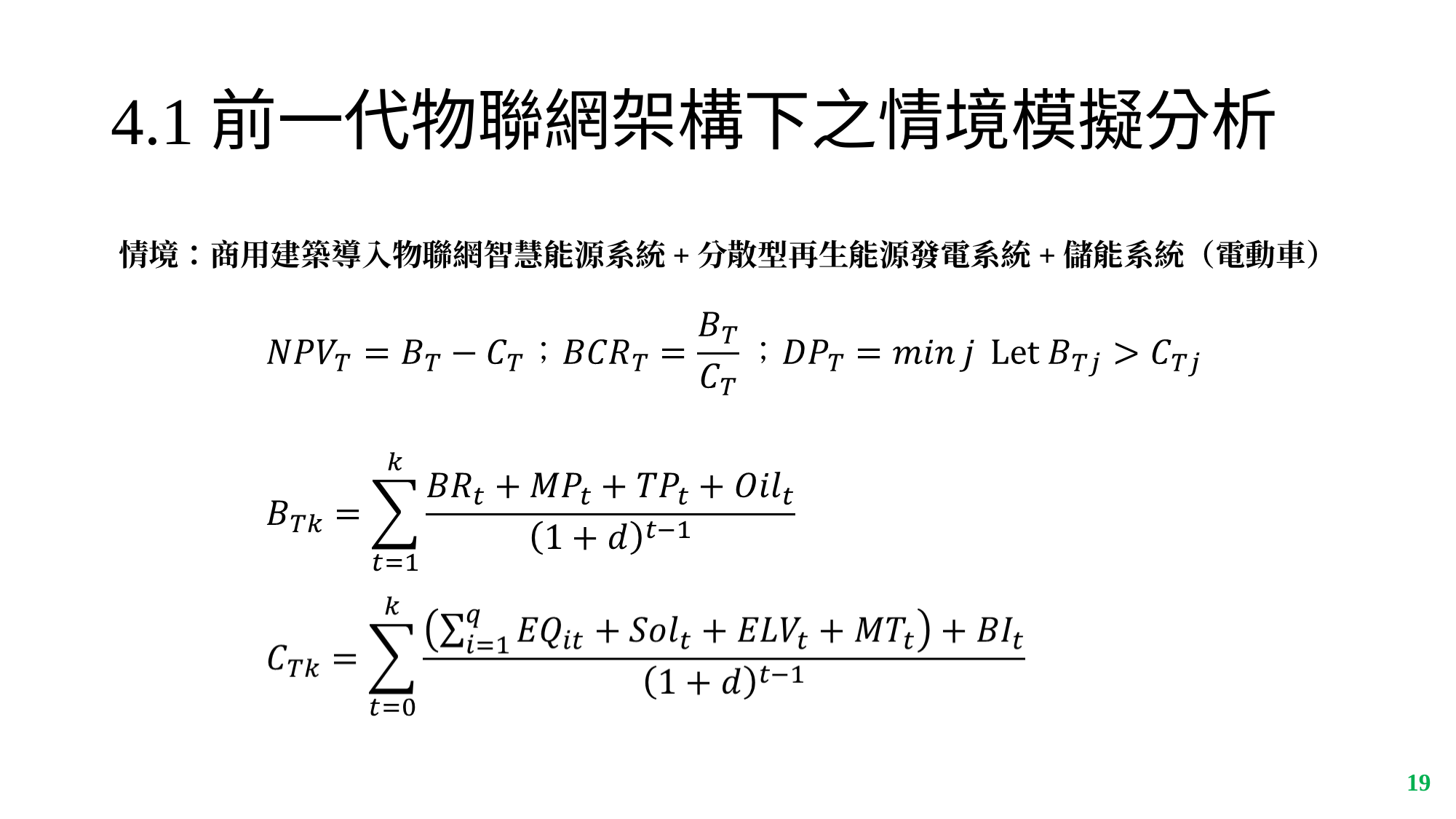

# 4.1前一代物聯網架構下之情境模擬分析
情境：商用建築導入物聯網智慧能源系統+分散型再生能源發電系統+儲能系統（電動車）

19